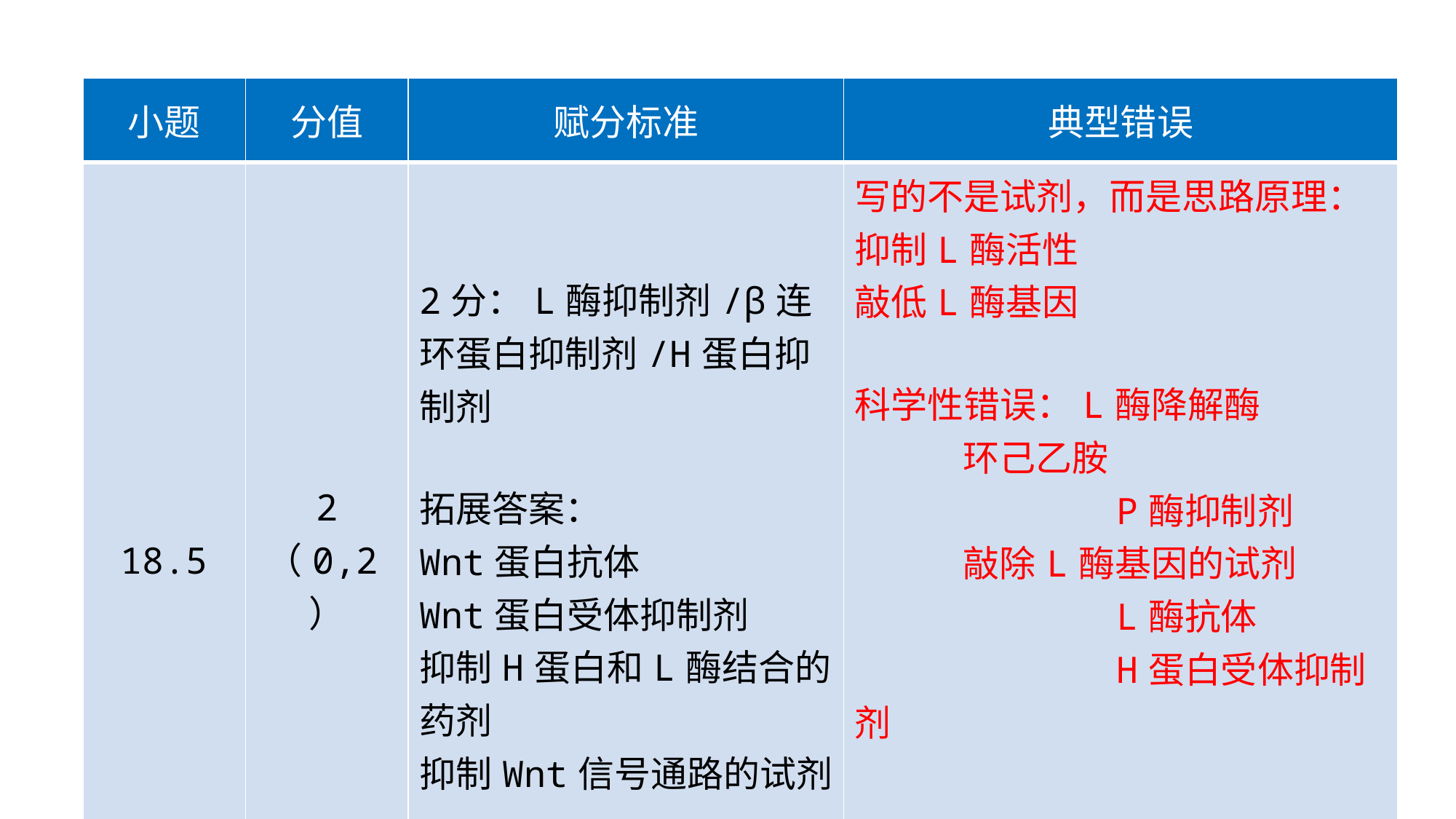

| 小题 | 分值 | 赋分标准 | 典型错误 |
| --- | --- | --- | --- |
| 18.5 | 2 （0,2） | 2分：L酶抑制剂/β连环蛋白抑制剂/H蛋白抑制剂 拓展答案： Wnt蛋白抗体 Wnt蛋白受体抑制剂 抑制H蛋白和L酶结合的药剂 抑制Wnt信号通路的试剂 | 写的不是试剂，而是思路原理： 抑制L酶活性 敲低L酶基因 科学性错误：L酶降解酶 环己乙胺 P酶抑制剂 敲除L酶基因的试剂 L酶抗体 H蛋白受体抑制剂 不是基于本研究：有氧糖酵解代谢抑制剂 |